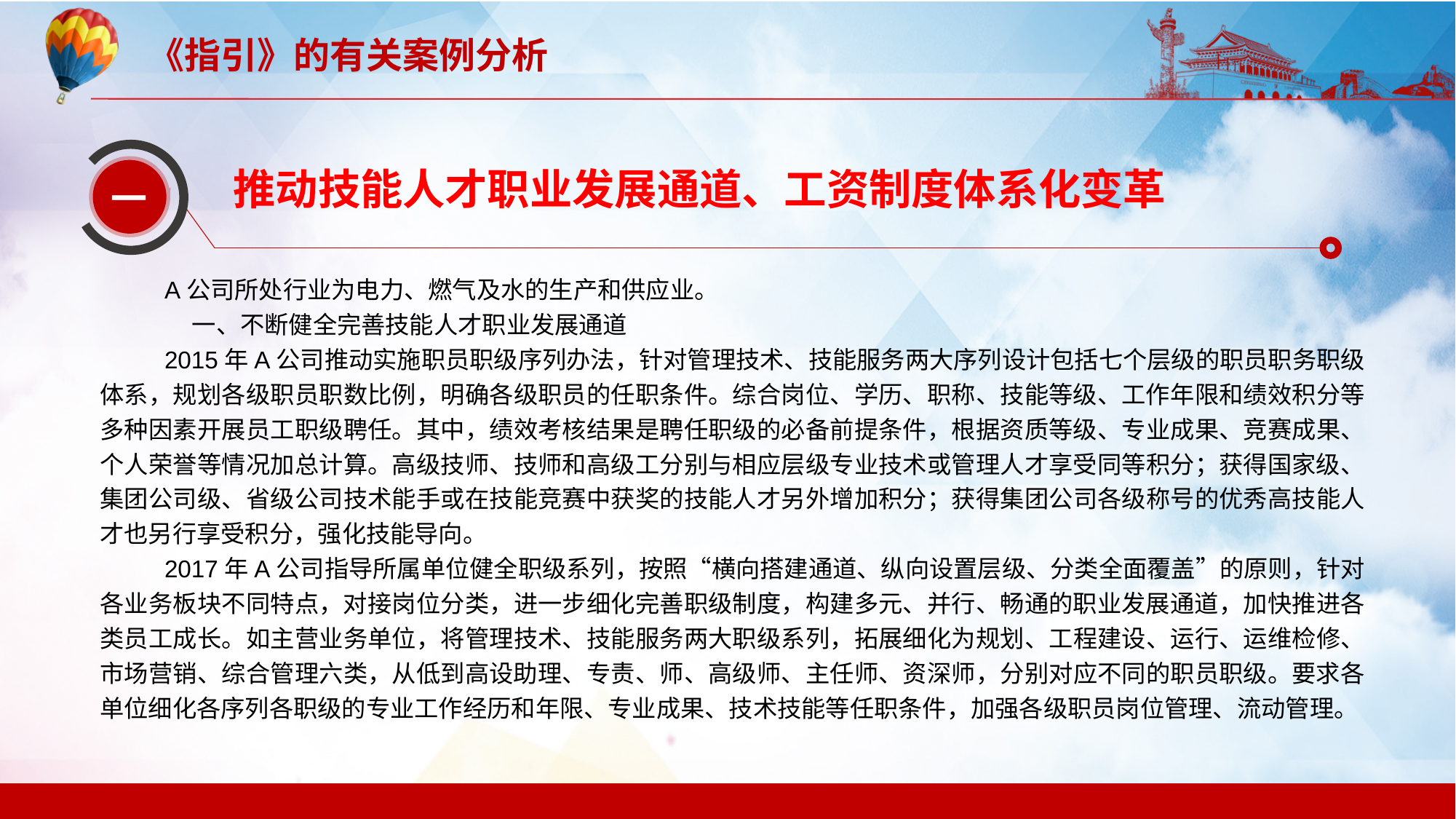

推动技能人才职业发展通道、工资制度体系化变革

一

A公司所处行业为电力、燃气及水的生产和供应业。
    一、不断健全完善技能人才职业发展通道
2015年A公司推动实施职员职级序列办法，针对管理技术、技能服务两大序列设计包括七个层级的职员职务职级体系，规划各级职员职数比例，明确各级职员的任职条件。综合岗位、学历、职称、技能等级、工作年限和绩效积分等多种因素开展员工职级聘任。其中，绩效考核结果是聘任职级的必备前提条件，根据资质等级、专业成果、竞赛成果、个人荣誉等情况加总计算。高级技师、技师和高级工分别与相应层级专业技术或管理人才享受同等积分；获得国家级、集团公司级、省级公司技术能手或在技能竞赛中获奖的技能人才另外增加积分；获得集团公司各级称号的优秀高技能人才也另行享受积分，强化技能导向。
2017年A公司指导所属单位健全职级系列，按照“横向搭建通道、纵向设置层级、分类全面覆盖”的原则，针对各业务板块不同特点，对接岗位分类，进一步细化完善职级制度，构建多元、并行、畅通的职业发展通道，加快推进各类员工成长。如主营业务单位，将管理技术、技能服务两大职级系列，拓展细化为规划、工程建设、运行、运维检修、市场营销、综合管理六类，从低到高设助理、专责、师、高级师、主任师、资深师，分别对应不同的职员职级。要求各单位细化各序列各职级的专业工作经历和年限、专业成果、技术技能等任职条件，加强各级职员岗位管理、流动管理。